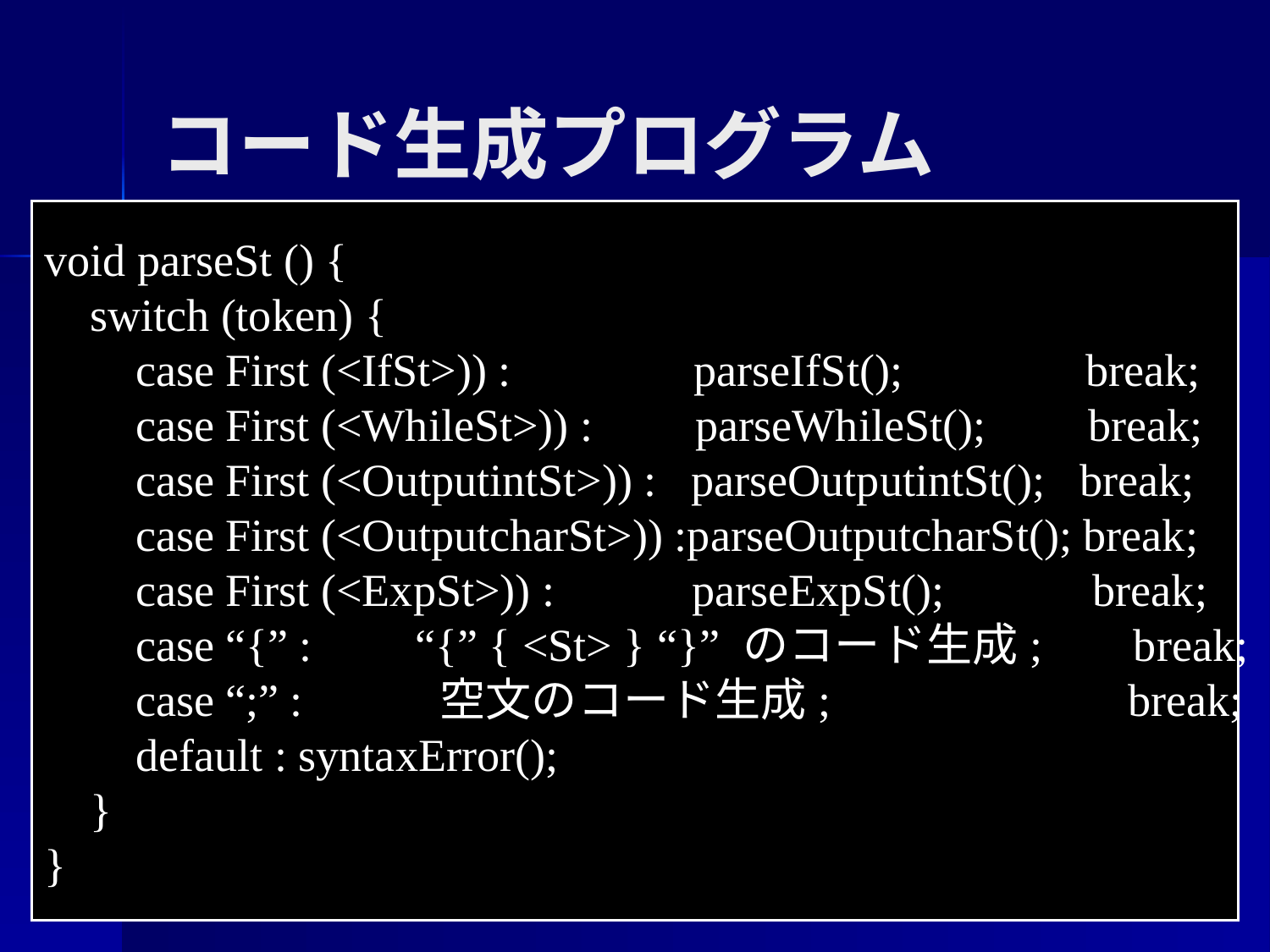

コード生成プログラム
void parseSt () {
    switch (token) {
        case First (<IfSt>)) :                parseIfSt();                break;
        case First (<WhileSt>)) :         parseWhileSt();         break;
        case First (<OutputintSt>)) :   parseOutputintSt();   break;
        case First (<OutputcharSt>)) :parseOutputcharSt(); break;
        case First (<ExpSt>)) :            parseExpSt();             break;
        case “{” :         “{” { <St> } “}” のコード生成;        break;
        case “;” :           空文のコード生成;                          break;
        default : syntaxError();
    }
}